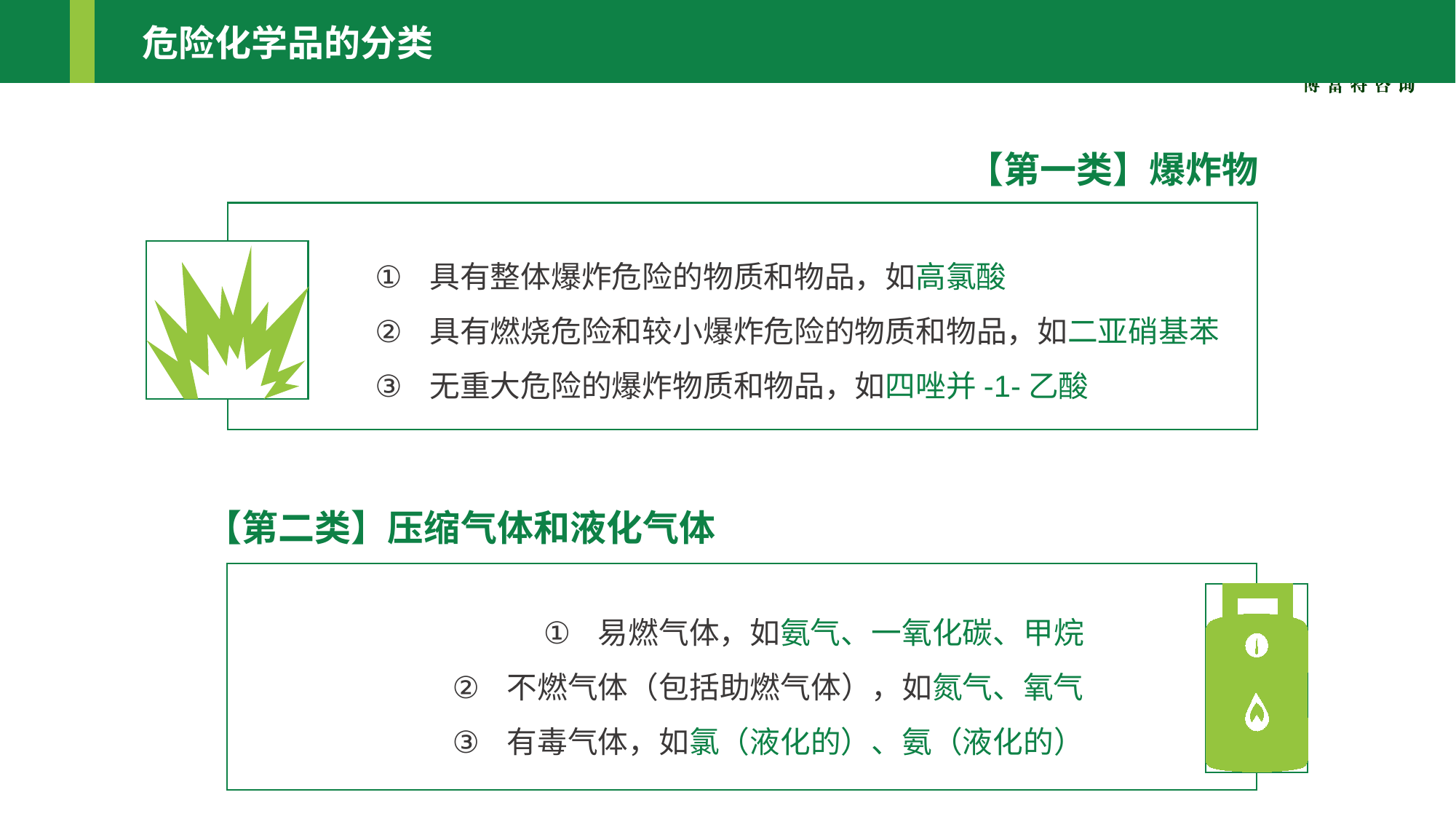

危险化学品的分类

【第一类】爆炸物

具有整体爆炸危险的物质和物品，如高氯酸
具有燃烧危险和较小爆炸危险的物质和物品，如二亚硝基苯
无重大危险的爆炸物质和物品，如四唑并-1-乙酸

【第二类】压缩气体和液化气体

易燃气体，如氨气、一氧化碳、甲烷
不燃气体（包括助燃气体），如氮气、氧气
有毒气体，如氯（液化的）、氨（液化的）